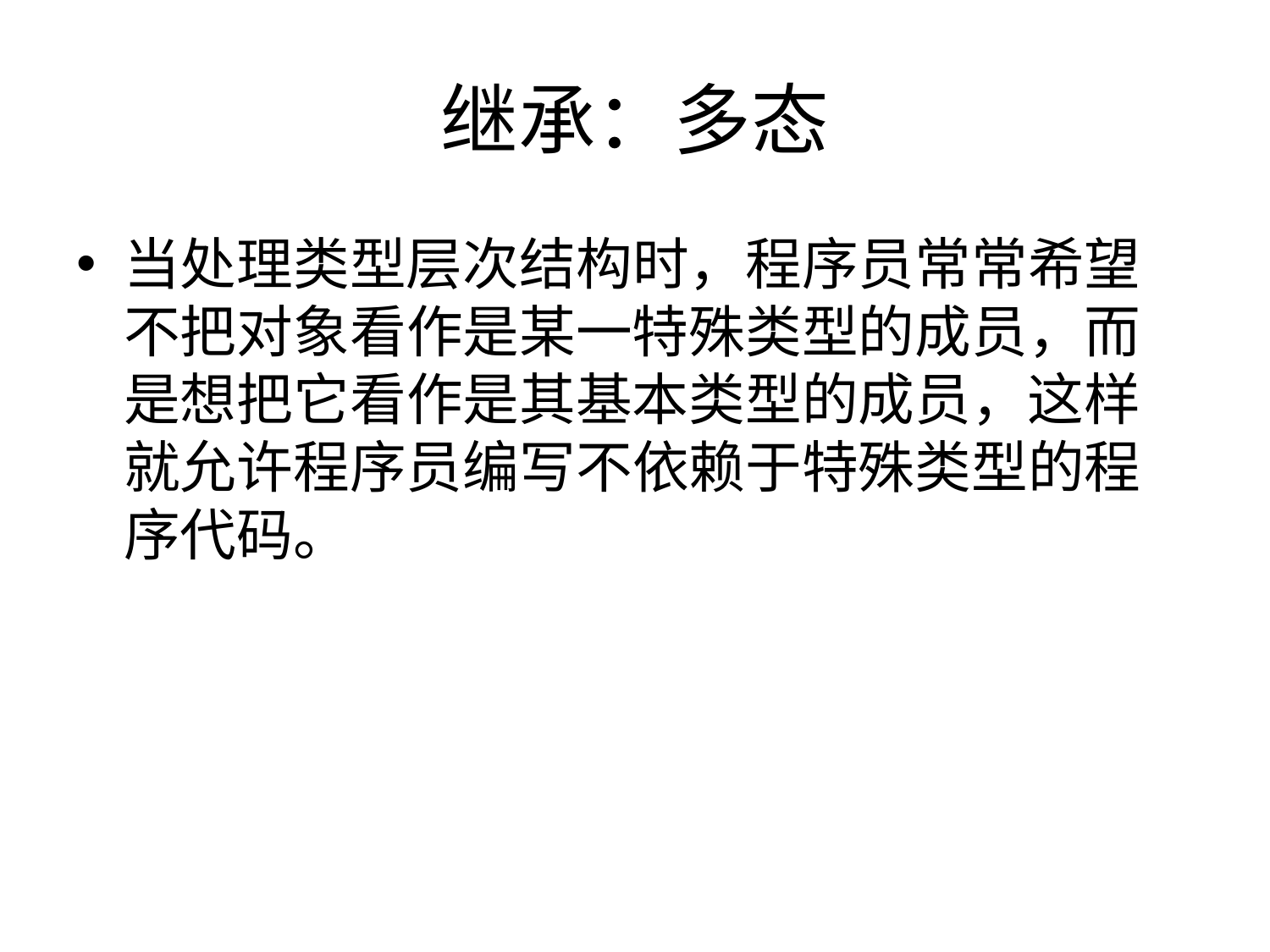

# 继承：多态
当处理类型层次结构时，程序员常常希望不把对象看作是某一特殊类型的成员，而是想把它看作是其基本类型的成员，这样就允许程序员编写不依赖于特殊类型的程序代码。